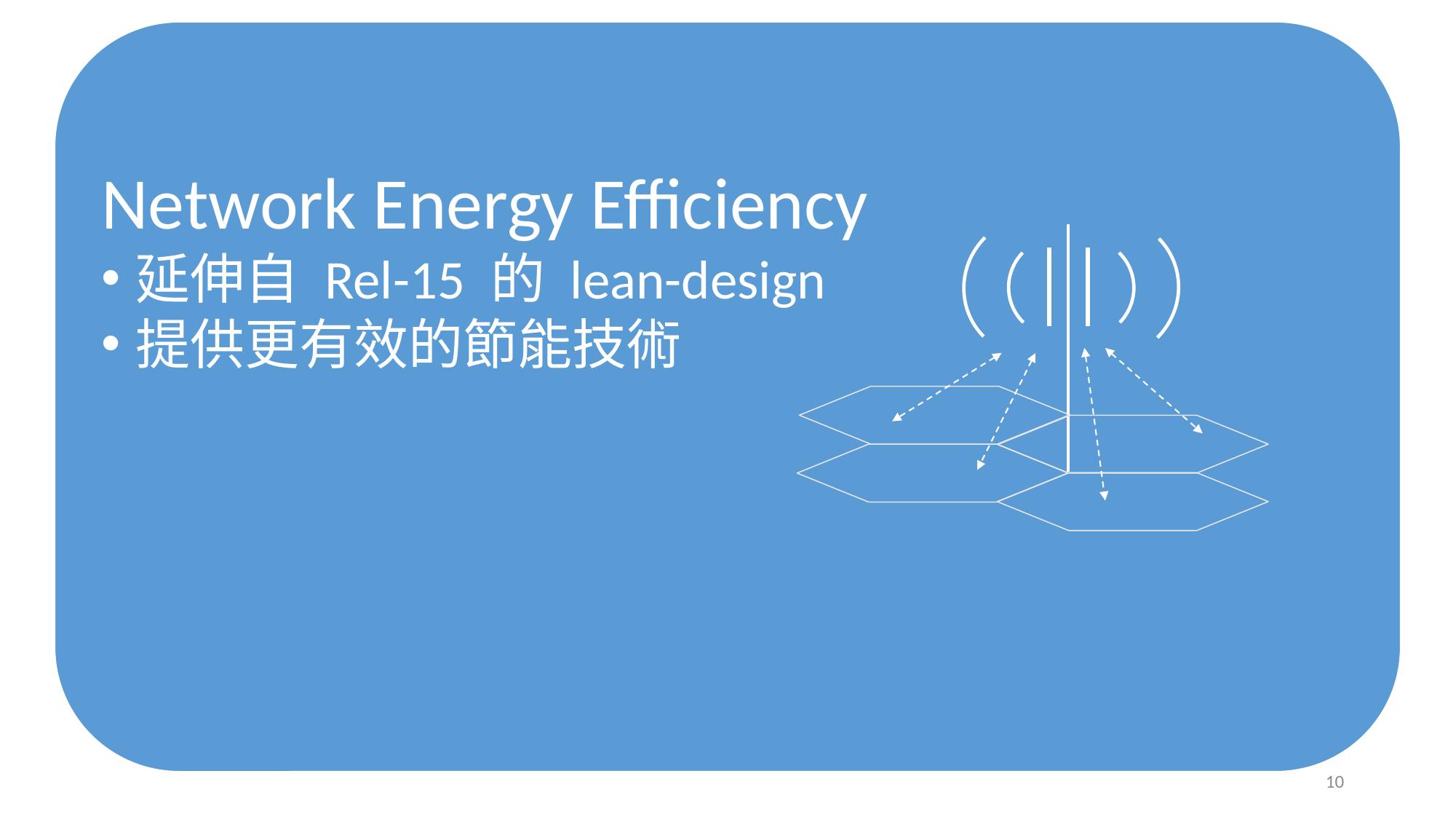

Network Energy Efficiency
延伸自 Rel-15 的 lean-design
提供更有效的節能技術

10